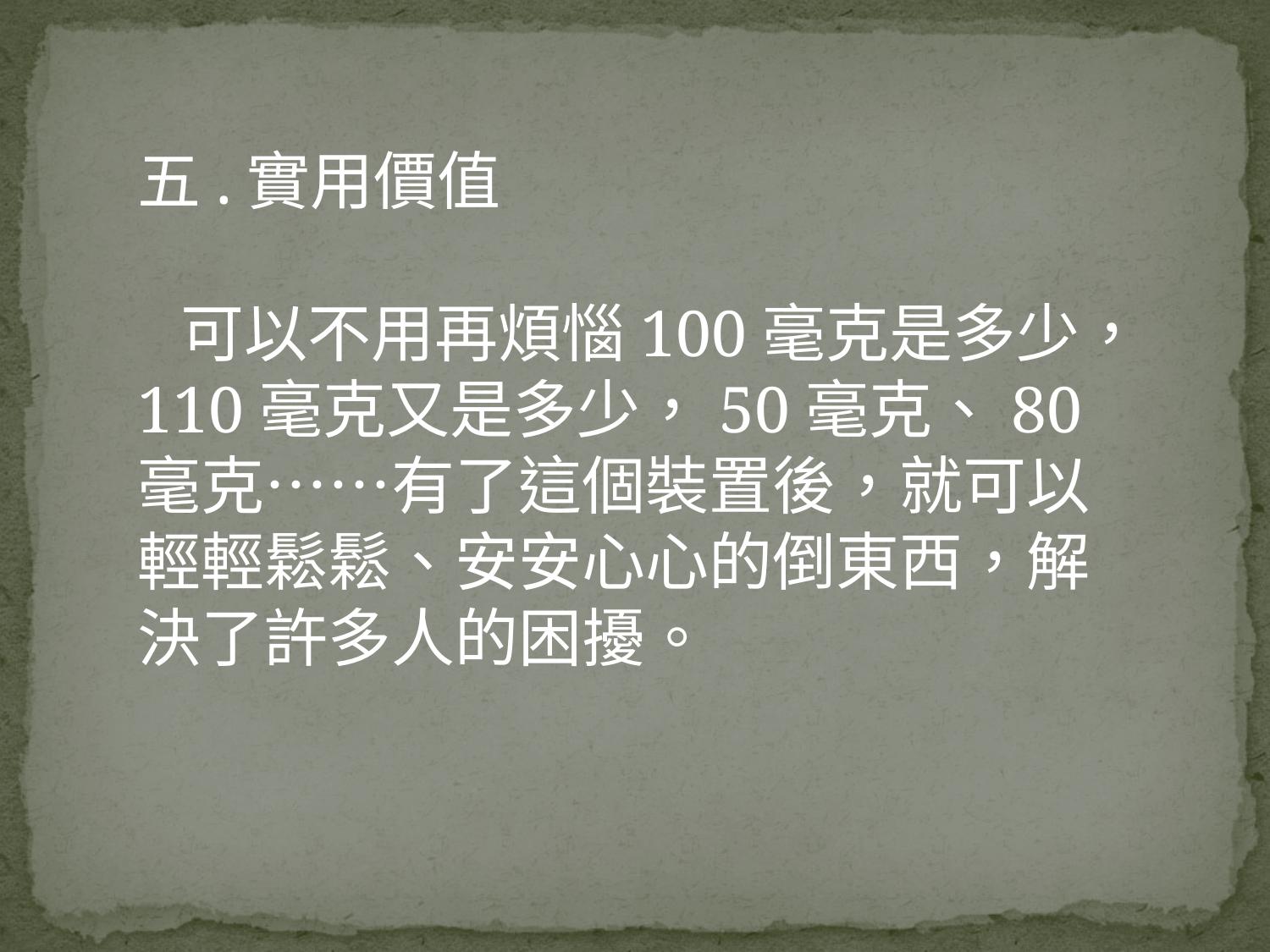

五.實用價值

  可以不用再煩惱100毫克是多少，110毫克又是多少，50毫克、80毫克……有了這個裝置後，就可以輕輕鬆鬆、安安心心的倒東西，解決了許多人的困擾。